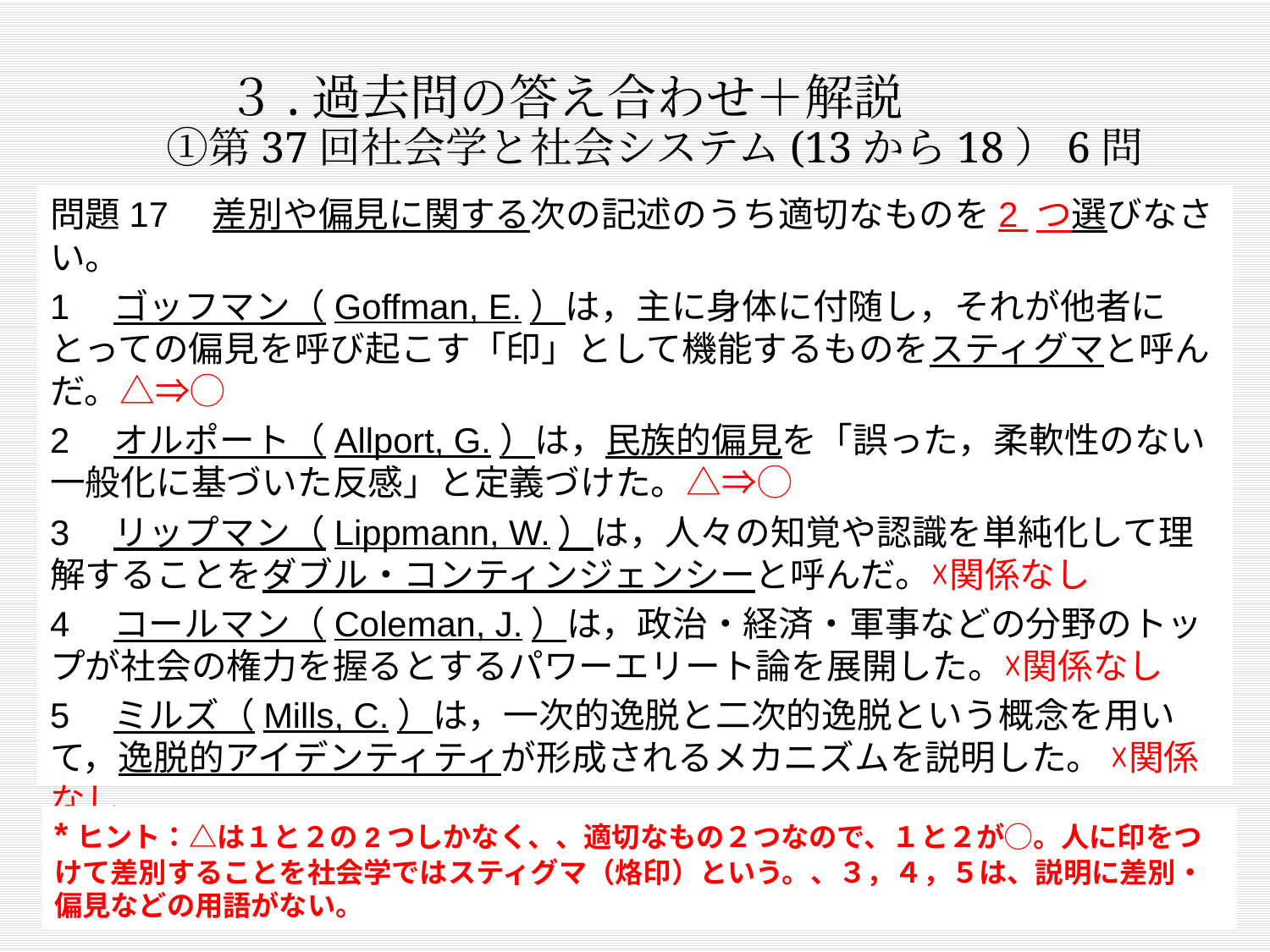

# ３.過去問の答え合わせ＋解説 ①第37回社会学と社会システム(13から18）6問
問題17　差別や偏見に関する次の記述のうち適切なものを2 つ選びなさい。
1　ゴッフマン（Goffman, E.）は，主に身体に付随し，それが他者にとっての偏見を呼び起こす「印」として機能するものをスティグマと呼んだ。△⇒◯
2　オルポート（Allport, G.）は，民族的偏見を「誤った，柔軟性のない一般化に基づいた反感」と定義づけた。△⇒◯
3　リップマン（Lippmann, W.）は，人々の知覚や認識を単純化して理解することをダブル・コンティンジェンシーと呼んだ。☓関係なし
4　コールマン（Coleman, J.）は，政治・経済・軍事などの分野のトップが社会の権力を握るとするパワーエリート論を展開した。☓関係なし
5　ミルズ（Mills, C.）は，一次的逸脱と二次的逸脱という概念を用いて，逸脱的アイデンティティが形成されるメカニズムを説明した。 ☓関係なし
*ヒント：△は１と２の2つしかなく、、適切なもの２つなので、１と２が◯。人に印をつけて差別することを社会学ではスティグマ（烙印）という。、３，４，５は、説明に差別・偏見などの用語がない。